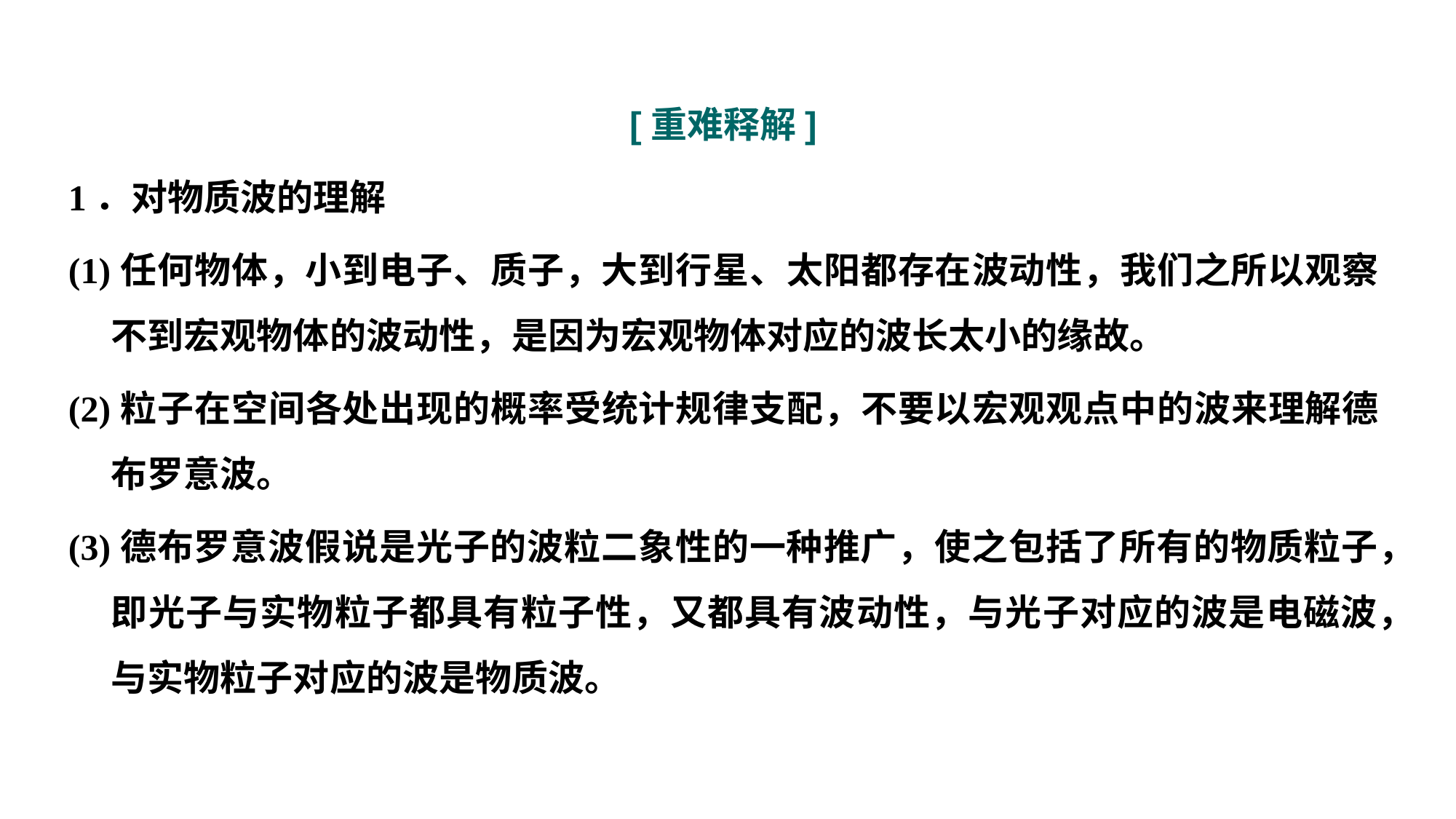

[重难释解]
1．对物质波的理解
(1)任何物体，小到电子、质子，大到行星、太阳都存在波动性，我们之所以观察不到宏观物体的波动性，是因为宏观物体对应的波长太小的缘故。
(2)粒子在空间各处出现的概率受统计规律支配，不要以宏观观点中的波来理解德布罗意波。
(3)德布罗意波假说是光子的波粒二象性的一种推广，使之包括了所有的物质粒子，即光子与实物粒子都具有粒子性，又都具有波动性，与光子对应的波是电磁波，与实物粒子对应的波是物质波。